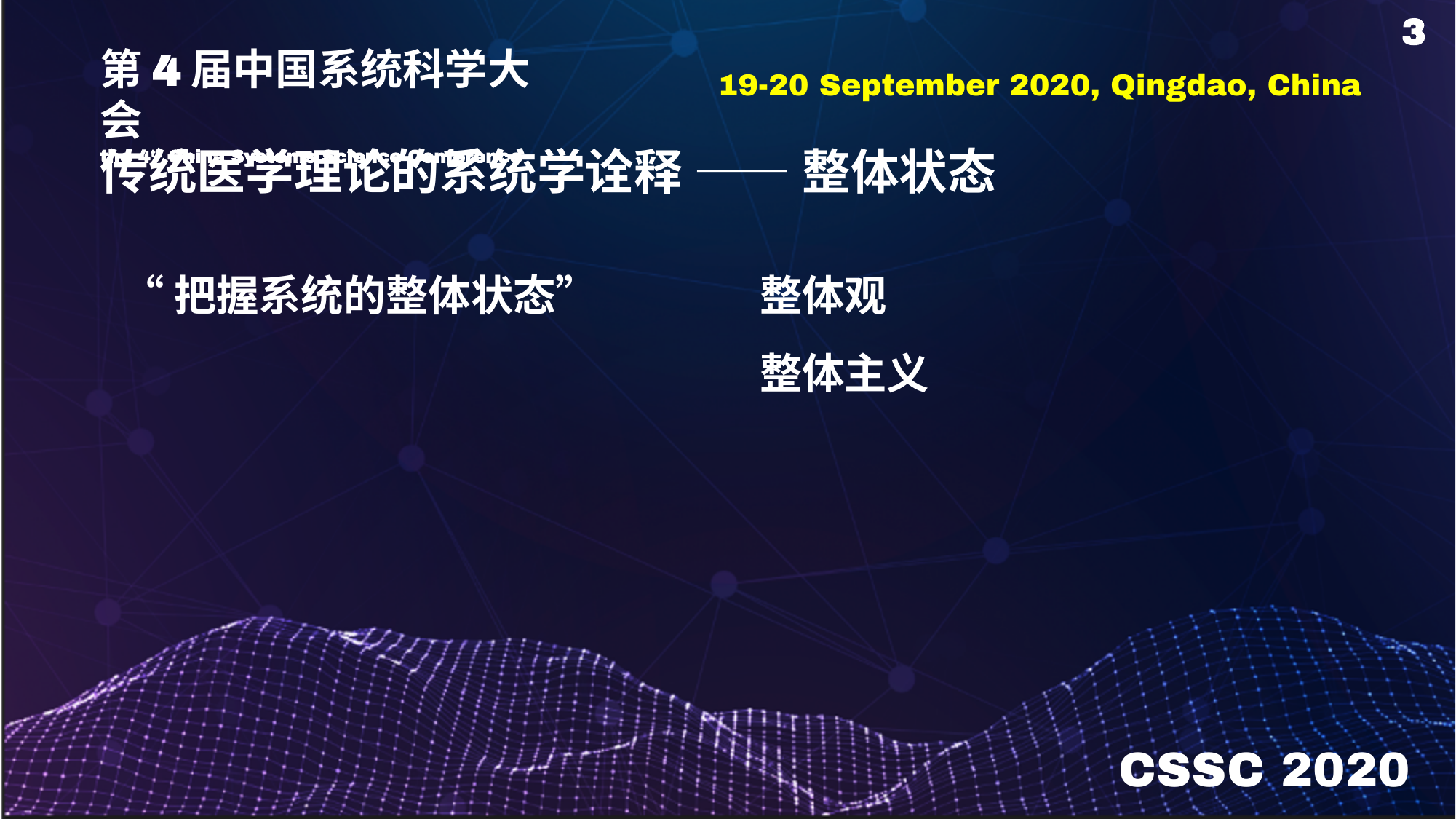

3
第4届中国系统科学大会
the 4th China Systems Science Conference
19-20 September 2020, Qingdao, China
传统医学理论的系统学诠释 —— 整体状态
“把握系统的整体状态”
整体观
整体主义
CSSC 2020